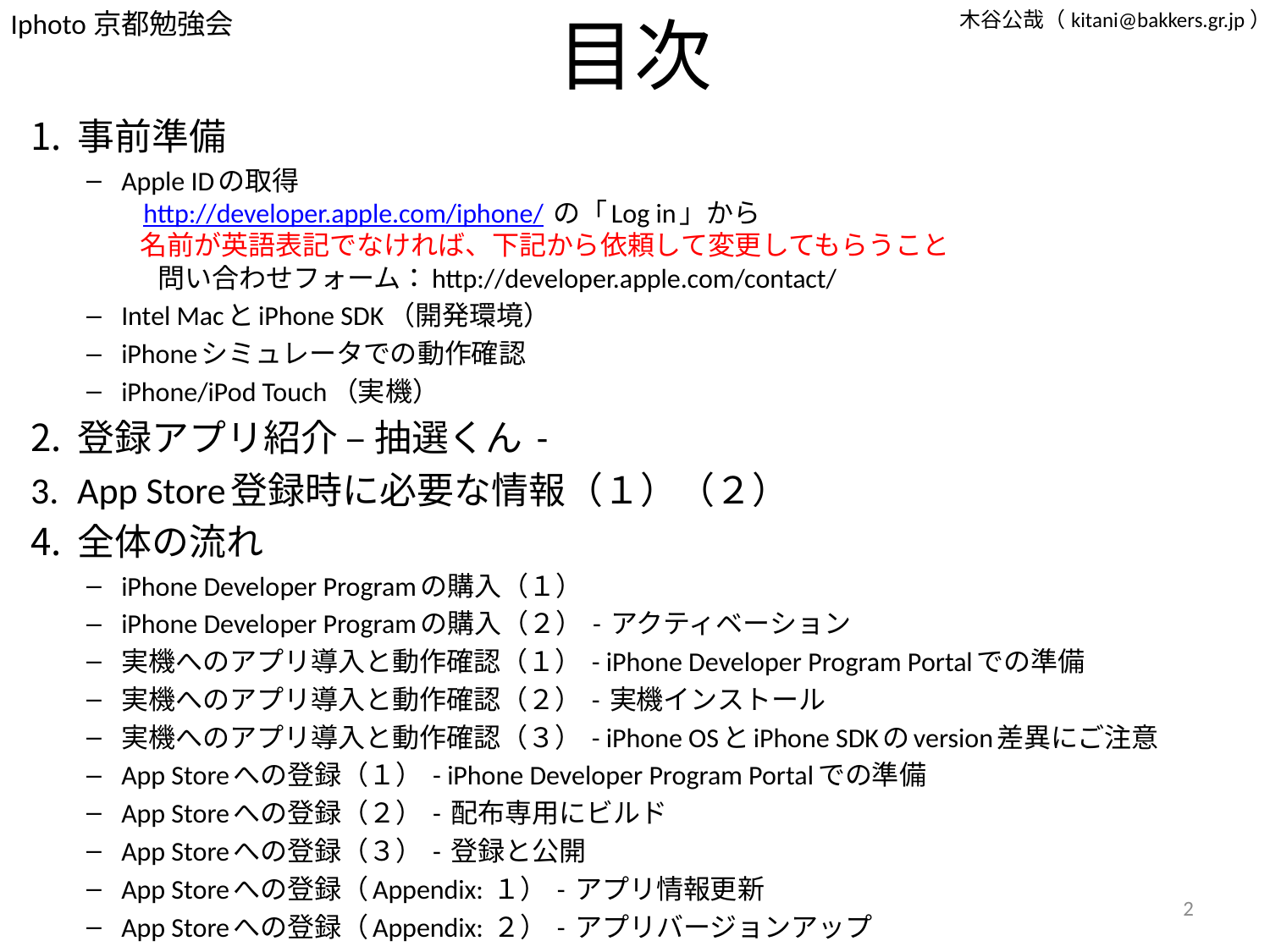

# 目次
事前準備
Apple IDの取得
   http://developer.apple.com/iphone/ の「Log in」から
   名前が英語表記でなければ、下記から依頼して変更してもらうこと
      問い合わせフォーム：http://developer.apple.com/contact/
Intel MacとiPhone SDK（開発環境）
iPhoneシミュレータでの動作確認
iPhone/iPod Touch（実機）
登録アプリ紹介 – 抽選くん -
App Store登録時に必要な情報（１）（２）
全体の流れ
iPhone Developer Programの購入（１）
iPhone Developer Programの購入（２） - アクティベーション
実機へのアプリ導入と動作確認（１） - iPhone Developer Program Portalでの準備
実機へのアプリ導入と動作確認（２） - 実機インストール
実機へのアプリ導入と動作確認（３） - iPhone OSとiPhone SDKのversion差異にご注意
App Storeへの登録（１） - iPhone Developer Program Portalでの準備
App Storeへの登録（２） - 配布専用にビルド
App Storeへの登録（３） - 登録と公開
App Storeへの登録（Appendix: １） - アプリ情報更新
App Storeへの登録（Appendix: ２） - アプリバージョンアップ

2